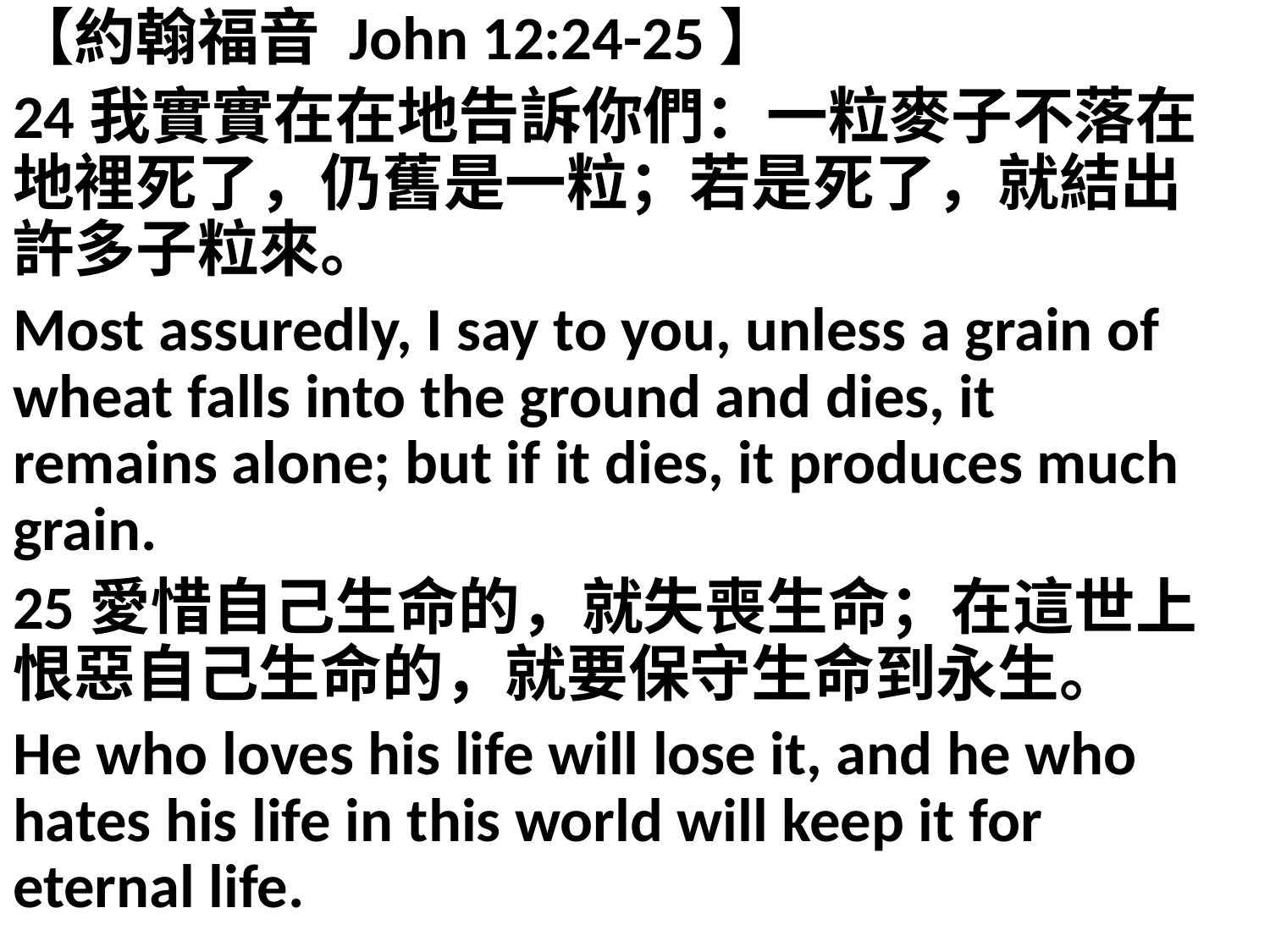

【約翰福音 John 12:24-25】
24我實實在在地告訴你們：一粒麥子不落在地裡死了，仍舊是一粒；若是死了，就結出許多子粒來。
Most assuredly, I say to you, unless a grain of wheat falls into the ground and dies, it remains alone; but if it dies, it produces much grain.
25愛惜自己生命的，就失喪生命；在這世上恨惡自己生命的，就要保守生命到永生。
He who loves his life will lose it, and he who hates his life in this world will keep it for eternal life.